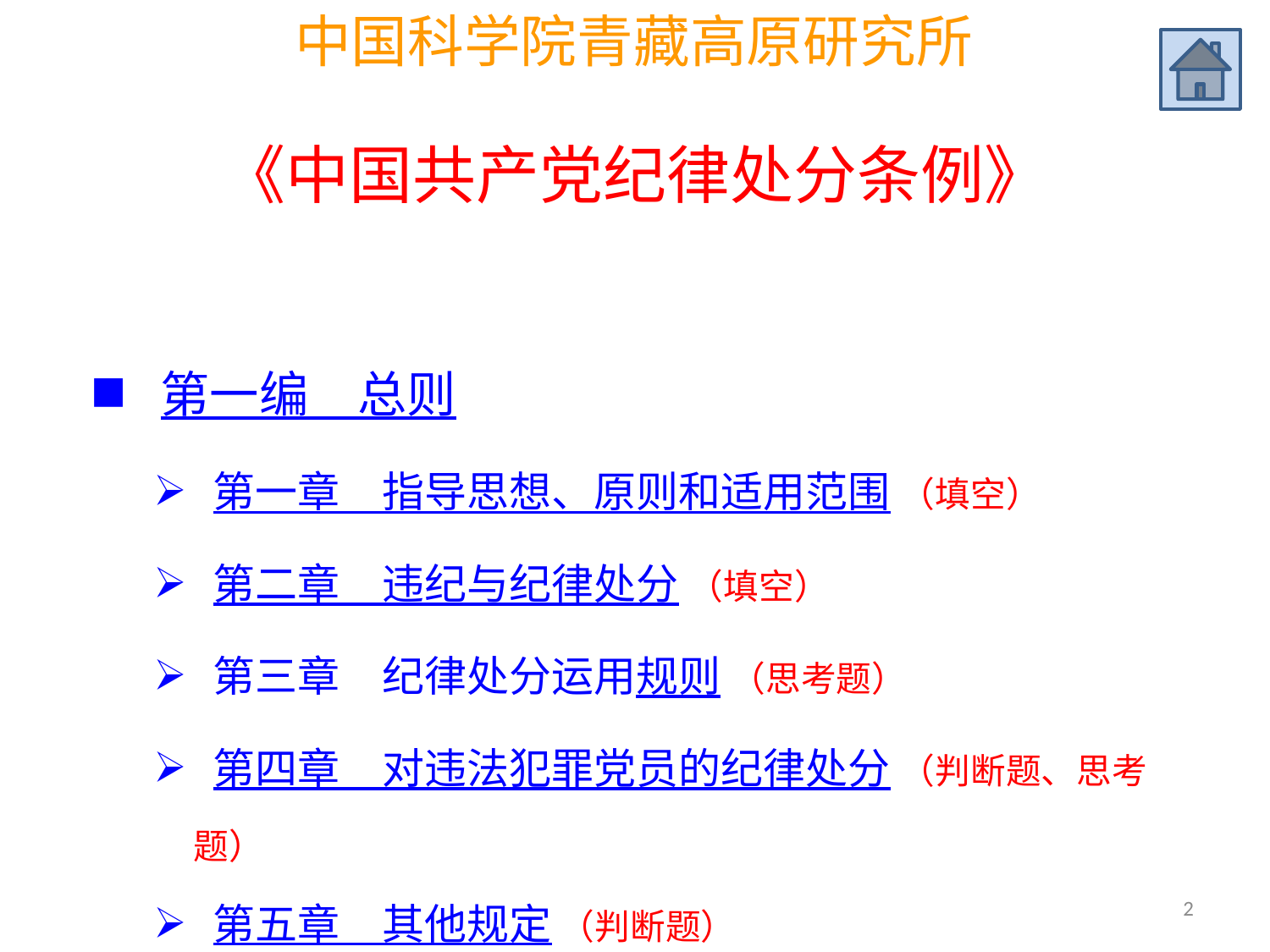

# 《中国共产党纪律处分条例》
 第一编　总则
 第一章　指导思想、原则和适用范围 （填空）
 第二章　违纪与纪律处分 （填空）
 第三章　纪律处分运用规则 （思考题）
 第四章　对违法犯罪党员的纪律处分 （判断题、思考题）
 第五章　其他规定 （判断题）
2